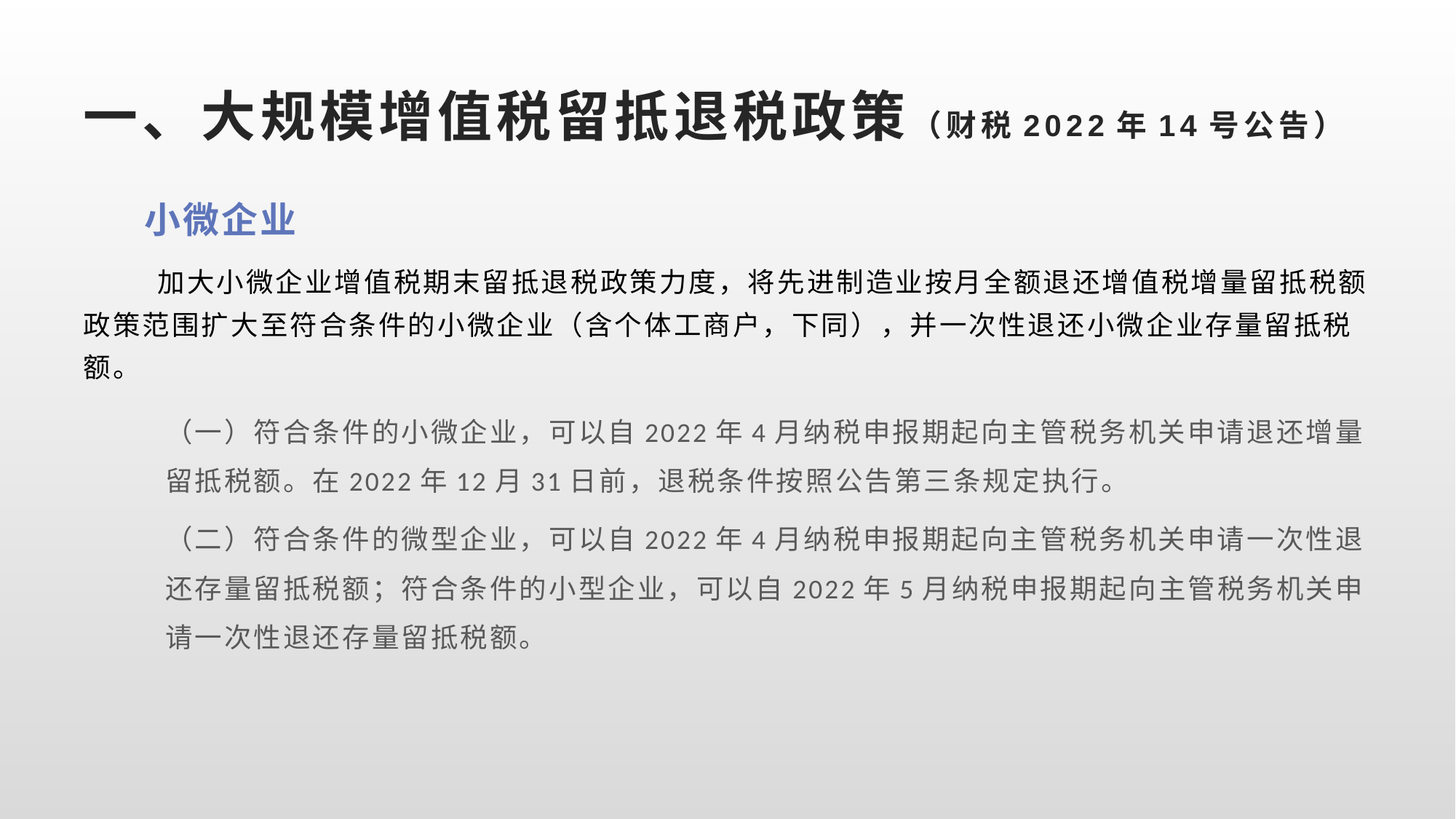

# 一、大规模增值税留抵退税政策（财税2022年14号公告）
     小微企业
        加大小微企业增值税期末留抵退税政策力度，将先进制造业按月全额退还增值税增量留抵税额政策范围扩大至符合条件的小微企业（含个体工商户，下同），并一次性退还小微企业存量留抵税额。
（一）符合条件的小微企业，可以自2022年4月纳税申报期起向主管税务机关申请退还增量留抵税额。在2022年12月31日前，退税条件按照公告第三条规定执行。
（二）符合条件的微型企业，可以自2022年4月纳税申报期起向主管税务机关申请一次性退还存量留抵税额；符合条件的小型企业，可以自2022年5月纳税申报期起向主管税务机关申请一次性退还存量留抵税额。